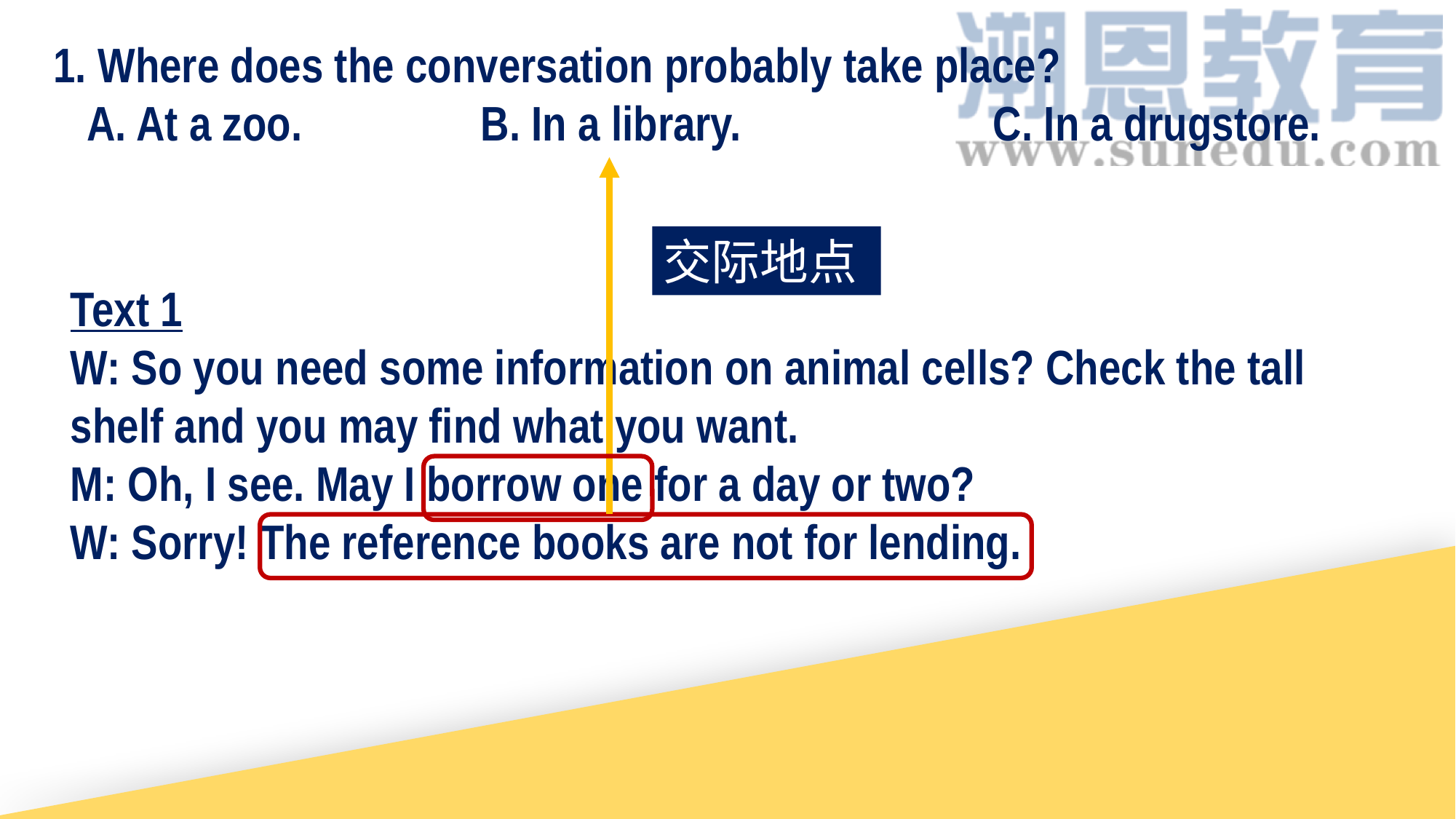

1. Where does the conversation probably take place?
   A. At a zoo.	         B. In a library.		      C. In a drugstore.
交际地点
Text 1
W: So you need some information on animal cells? Check the tall shelf and you may find what you want.
M: Oh, I see. May I borrow one for a day or two?
W: Sorry! The reference books are not for lending.